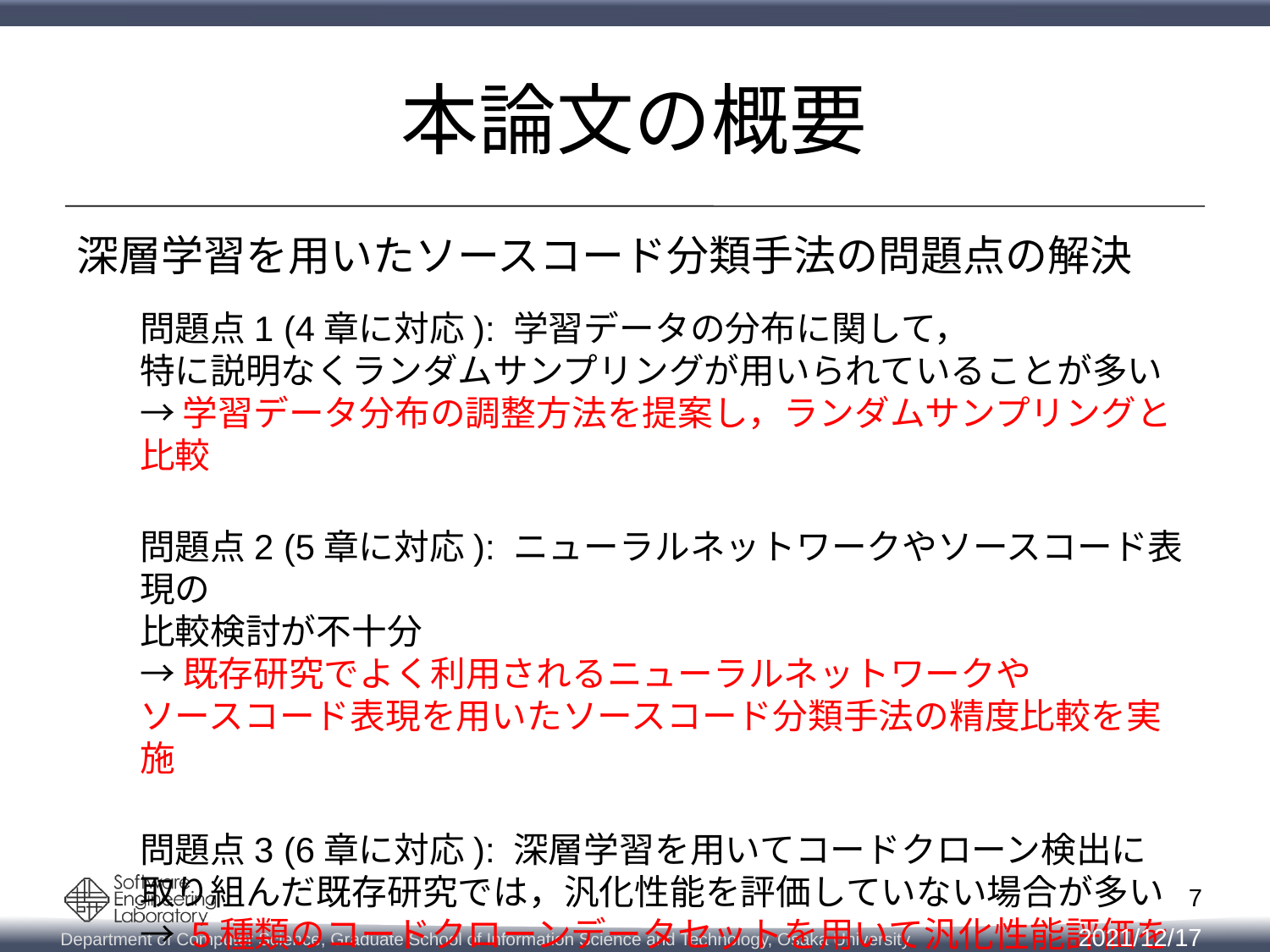

# 本論文の概要
深層学習を用いたソースコード分類手法の問題点の解決

問題点1 (4章に対応): 学習データの分布に関して，
特に説明なくランダムサンプリングが用いられていることが多い
→ 学習データ分布の調整方法を提案し，ランダムサンプリングと比較

問題点2 (5章に対応): ニューラルネットワークやソースコード表現の
比較検討が不十分
→ 既存研究でよく利用されるニューラルネットワークや
ソースコード表現を用いたソースコード分類手法の精度比較を実施

問題点3 (6章に対応): 深層学習を用いてコードクローン検出に
取り組んだ既存研究では，汎化性能を評価していない場合が多い
→ 5種類のコードクローンデータセットを用いて汎化性能評価を実施
　　汎化性能を向上させるための手法を提案
7
2021/12/17